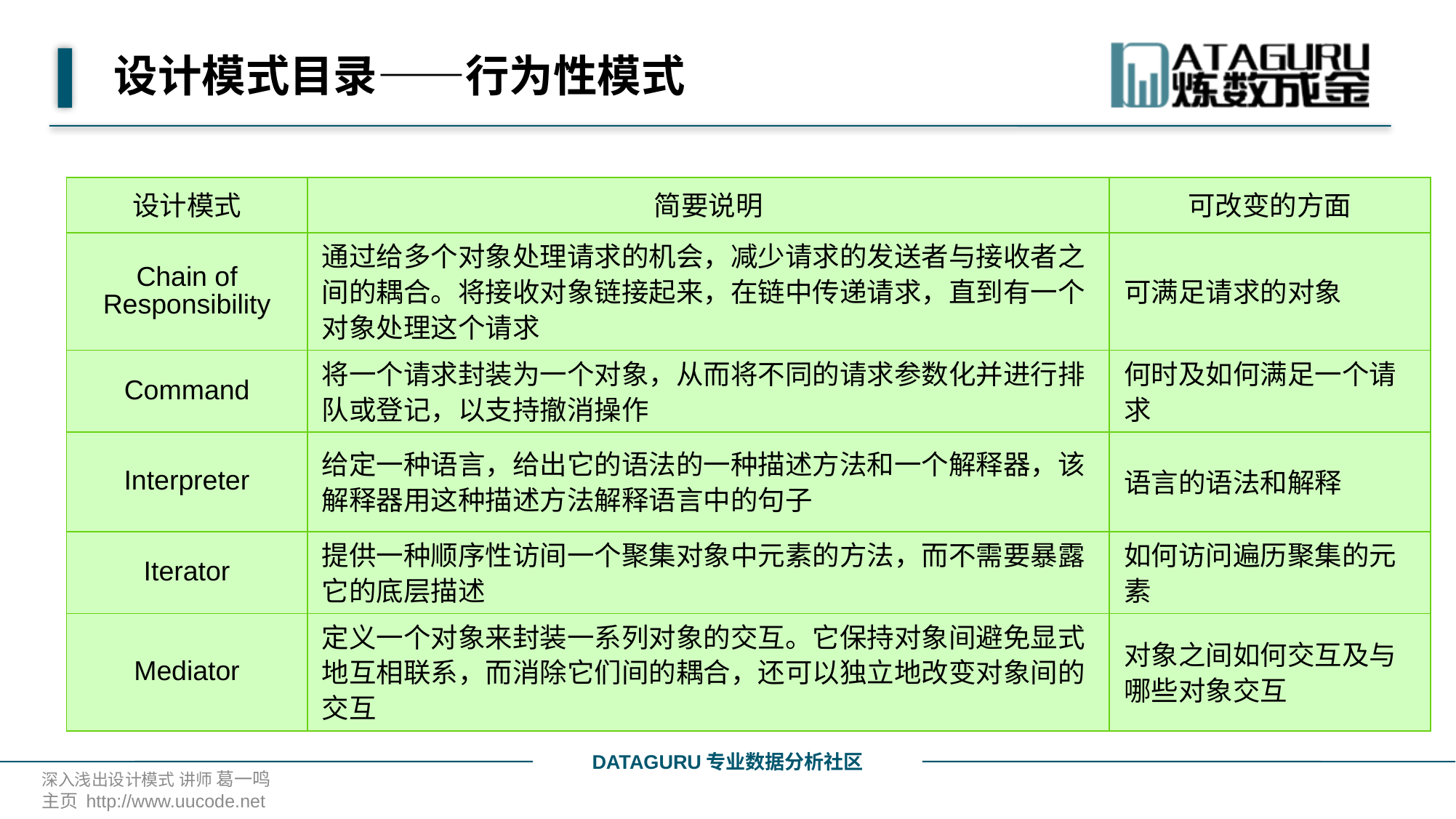

# 设计模式目录——行为性模式
| 设计模式 | 简要说明 | 可改变的方面 |
| --- | --- | --- |
| Chain of Responsibility | 通过给多个对象处理请求的机会，减少请求的发送者与接收者之间的耦合。将接收对象链接起来，在链中传递请求，直到有一个对象处理这个请求 | 可满足请求的对象 |
| Command | 将一个请求封装为一个对象，从而将不同的请求参数化并进行排队或登记，以支持撤消操作 | 何时及如何满足一个请求 |
| Interpreter | 给定一种语言，给出它的语法的一种描述方法和一个解释器，该解释器用这种描述方法解释语言中的句子 | 语言的语法和解释 |
| Iterator | 提供一种顺序性访间一个聚集对象中元素的方法，而不需要暴露它的底层描述 | 如何访问遍历聚集的元素 |
| Mediator | 定义一个对象来封装一系列对象的交互。它保持对象间避免显式地互相联系，而消除它们间的耦合，还可以独立地改变对象间的交互 | 对象之间如何交互及与哪些对象交互 |